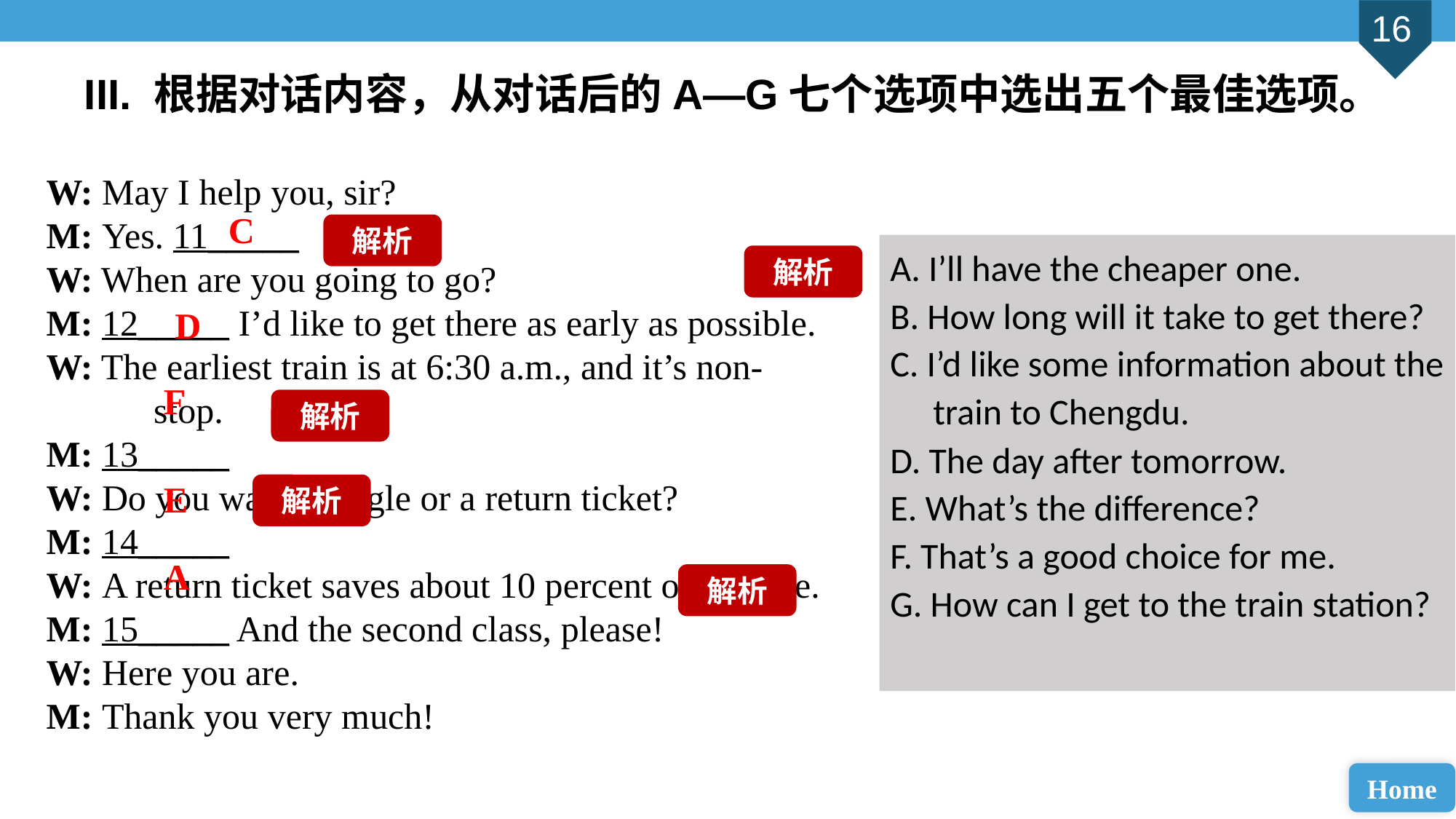

III. 根据对话内容，从对话后的A—G七个选项中选出五个最佳选项。
W: May I help you, sir?
M: Yes. 11_____
W: When are you going to go?
M: 12_____ I’d like to get there as early as possible.
W: The earliest train is at 6:30 a.m., and it’s non-stop.
M: 13_____
W: Do you want a single or a return ticket?
M: 14_____
W: A return ticket saves about 10 percent of the fare.
M: 15_____ And the second class, please!
W: Here you are.
M: Thank you very much!
C
解析
A. I’ll have the cheaper one.
B. How long will it take to get there?
C. I’d like some information about the train to Chengdu.
D. The day after tomorrow.
E. What’s the difference?
F. That’s a good choice for me.
G. How can I get to the train station?
解析
D
F
解析
E
解析
A
解析